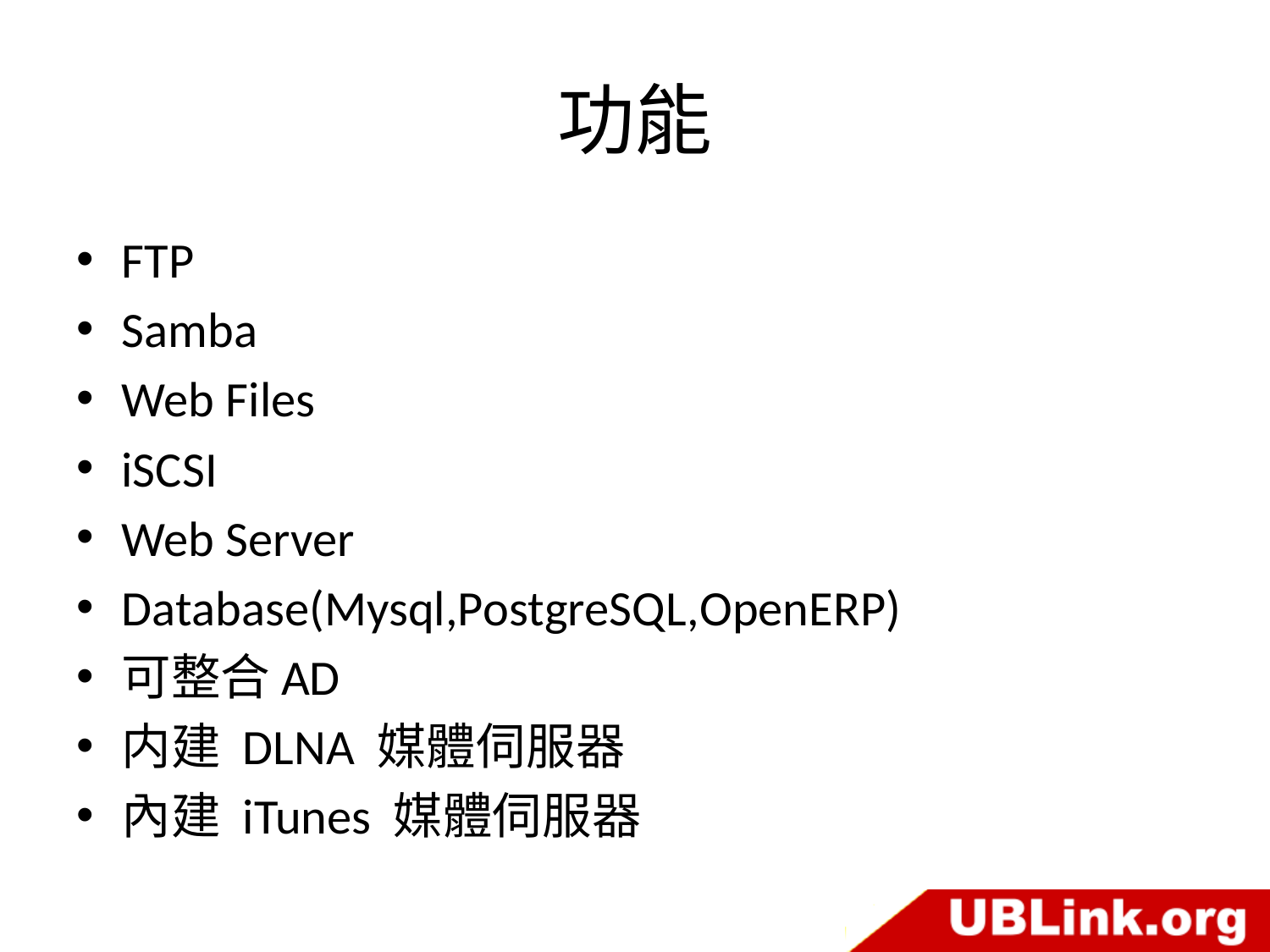

# 功能
FTP
Samba
Web Files
iSCSI
Web Server
Database(Mysql,PostgreSQL,OpenERP)
可整合AD
内建 DLNA 媒體伺服器
內建 iTunes 媒體伺服器